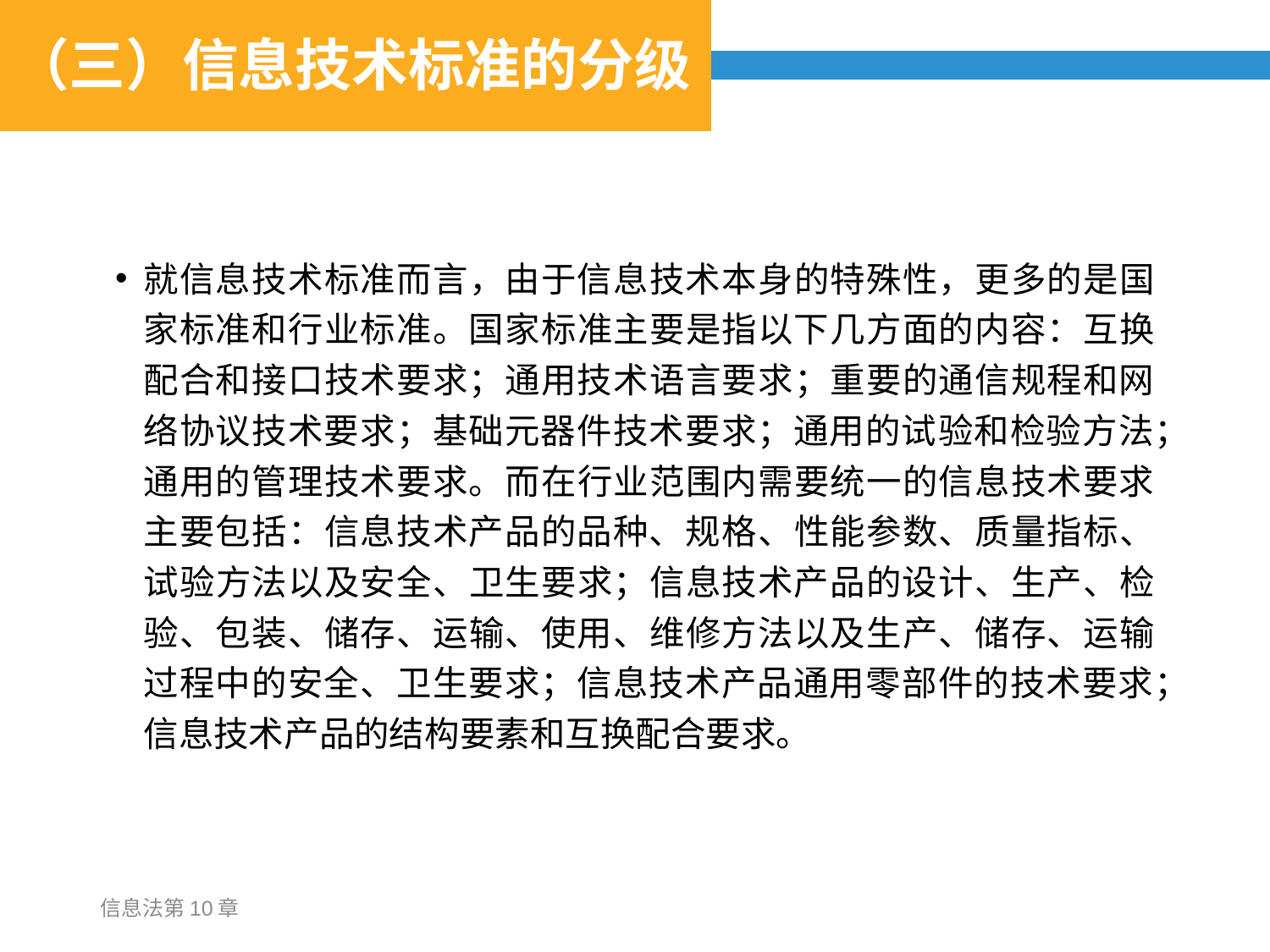

# （三）信息技术标准的分级
就信息技术标准而言，由于信息技术本身的特殊性，更多的是国家标准和行业标准。国家标准主要是指以下几方面的内容：互换配合和接口技术要求；通用技术语言要求；重要的通信规程和网络协议技术要求；基础元器件技术要求；通用的试验和检验方法；通用的管理技术要求。而在行业范围内需要统一的信息技术要求主要包括：信息技术产品的品种、规格、性能参数、质量指标、试验方法以及安全、卫生要求；信息技术产品的设计、生产、检验、包装、储存、运输、使用、维修方法以及生产、储存、运输过程中的安全、卫生要求；信息技术产品通用零部件的技术要求；信息技术产品的结构要素和互换配合要求。
信息法第10章